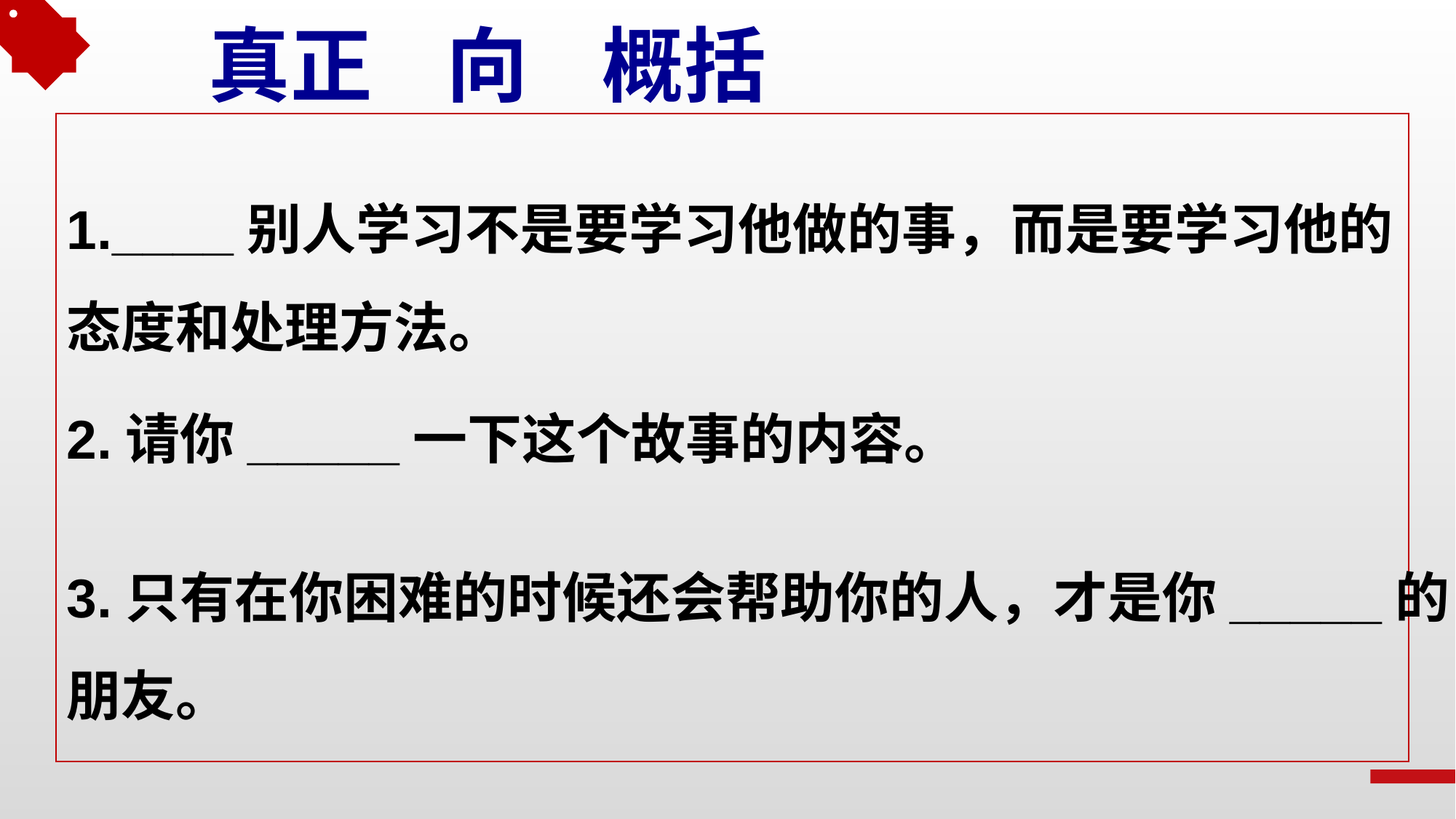

真正    向    概括

1.____别人学习不是要学习他做的事，而是要学习他的
态度和处理方法。
2.请你_____一下这个故事的内容。
3.只有在你困难的时候还会帮助你的人，才是你_____的
朋友。